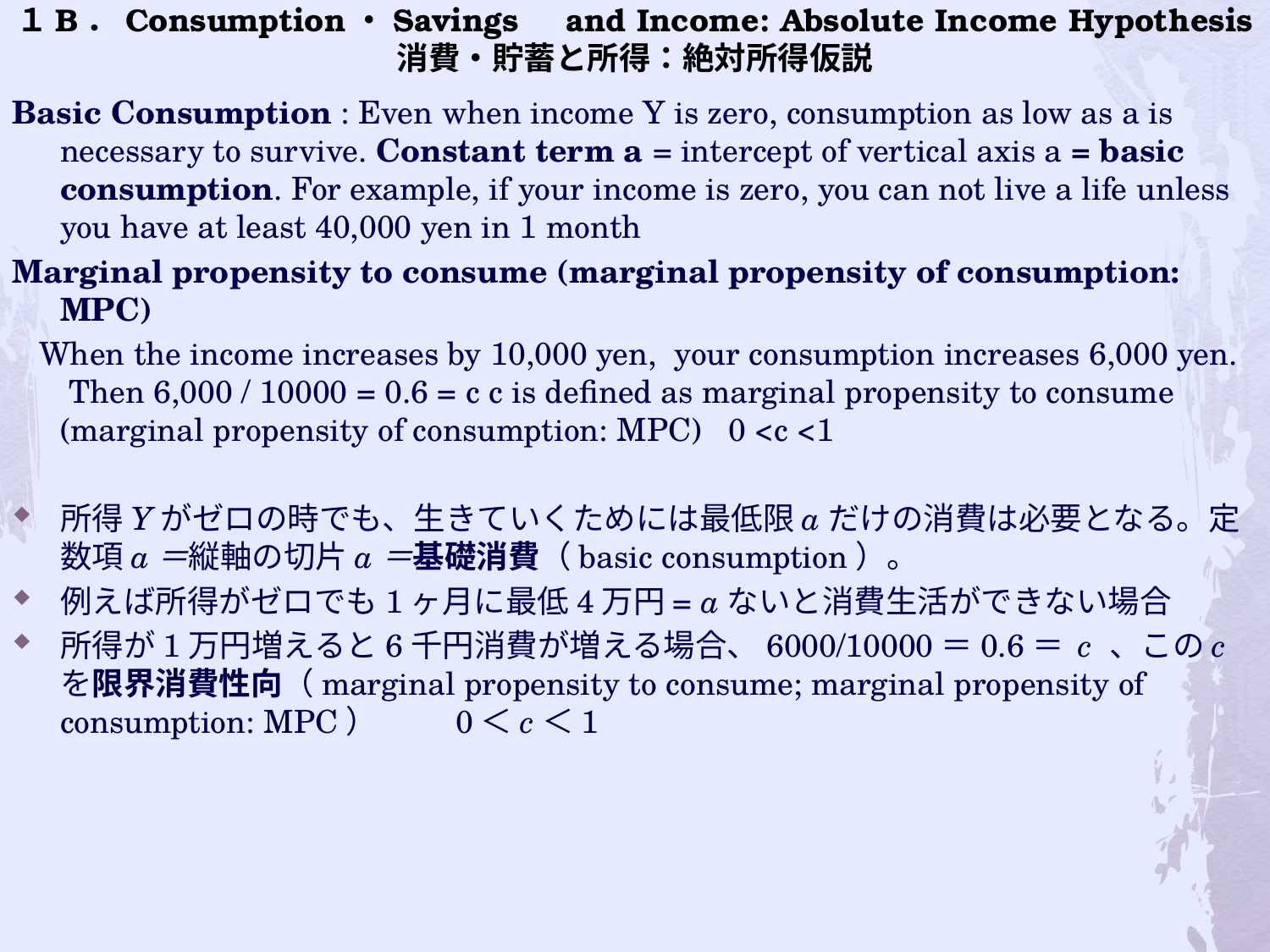

# １B．Consumption・Savings　and Income: Absolute Income Hypothesis 消費・貯蓄と所得：絶対所得仮説
Basic Consumption : Even when income Y is zero, consumption as low as a is necessary to survive. Constant term a = intercept of vertical axis a = basic consumption. For example, if your income is zero, you can not live a life unless you have at least 40,000 yen in 1 month
Marginal propensity to consume (marginal propensity of consumption: MPC)
   When the income increases by 10,000 yen,  your consumption increases 6,000 yen.  Then 6,000 / 10000 = 0.6 = c c is defined as marginal propensity to consume (marginal propensity of consumption: MPC)   0 <c <1

所得Yがゼロの時でも、生きていくためには最低限aだけの消費は必要となる。定数項a＝縦軸の切片a＝基礎消費（basic consumption）。
例えば所得がゼロでも1ヶ月に最低4万円= aないと消費生活ができない場合
所得が1万円増えると6千円消費が増える場合、6000/10000＝0.6＝ c 、このcを限界消費性向（marginal propensity to consume; marginal propensity of consumption: MPC） 　　0＜c＜1